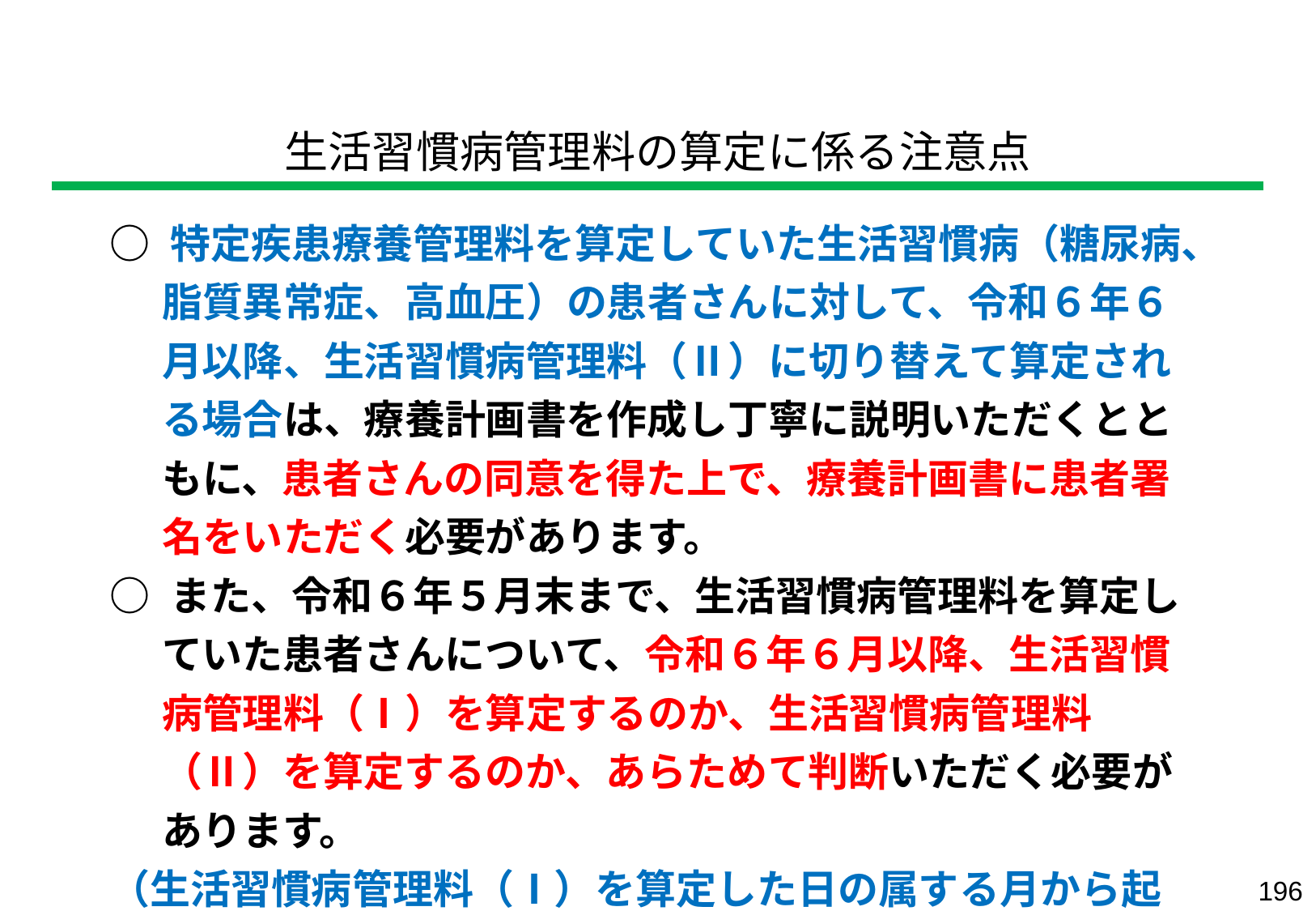

| 生活習慣病管理料の算定に係る注意点 |
| --- |
| ○ 特定疾患療養管理料を算定していた生活習慣病（糖尿病、脂質異常症、高血圧）の患者さんに対して、令和６年６月以降、生活習慣病管理料（Ⅱ）に切り替えて算定される場合は、療養計画書を作成し丁寧に説明いただくとともに、患者さんの同意を得た上で、療養計画書に患者署名をいただく必要があります。 ○ また、令和６年５月末まで、生活習慣病管理料を算定していた患者さんについて、令和６年６月以降、生活習慣病管理料（Ⅰ）を算定するのか、生活習慣病管理料（Ⅱ）を算定するのか、あらためて判断いただく必要があります。 （生活習慣病管理料（Ⅰ）を算定した日の属する月から起算して、６月以内の期間については、生活習慣病管理料（Ⅱ）は算定できないこととされております。） |
| --- |
196